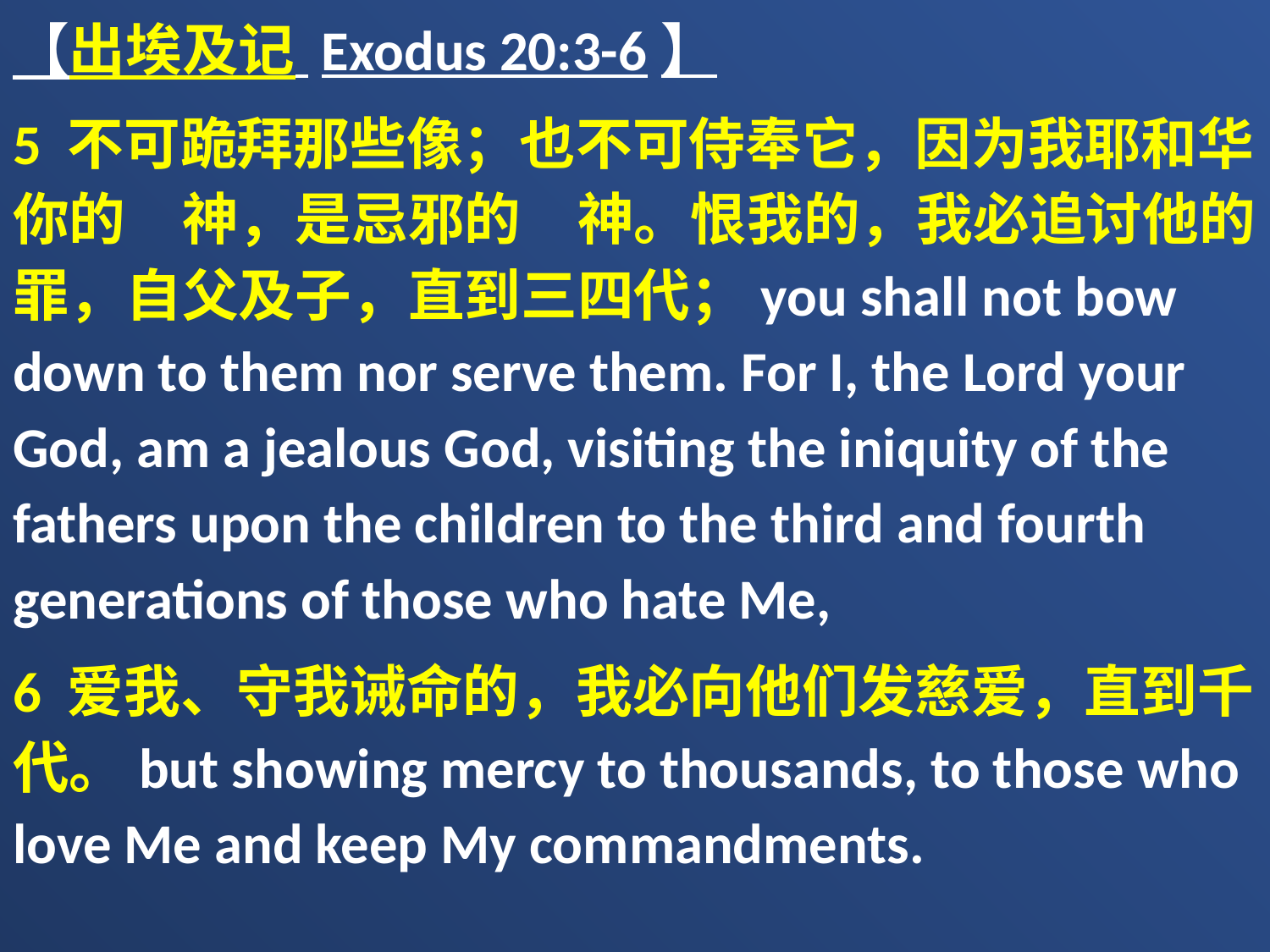

【出埃及记 Exodus 20:3-6】
5 不可跪拜那些像；也不可侍奉它，因为我耶和华你的　神，是忌邪的　神。恨我的，我必追讨他的罪，自父及子，直到三四代；you shall not bow down to them nor serve them. For I, the Lord your God, am a jealous God, visiting the iniquity of the fathers upon the children to the third and fourth generations of those who hate Me,
6 爱我、守我诫命的，我必向他们发慈爱，直到千代。but showing mercy to thousands, to those who love Me and keep My commandments.